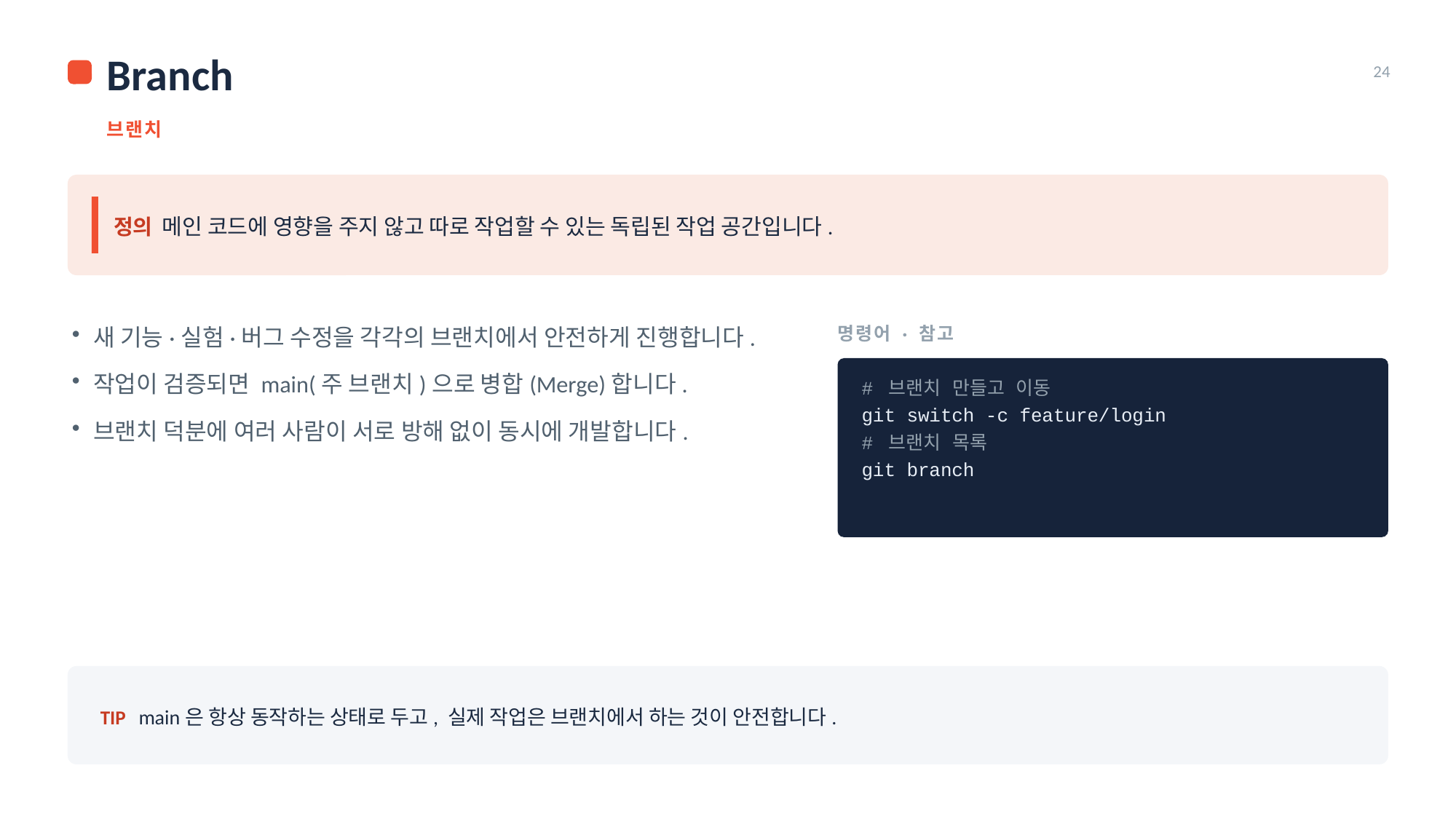

Branch
24

브랜치

정의  메인 코드에 영향을 주지 않고 따로 작업할 수 있는 독립된 작업 공간입니다.

명령어 · 참고
새 기능·실험·버그 수정을 각각의 브랜치에서 안전하게 진행합니다.
작업이 검증되면 main(주 브랜치)으로 병합(Merge)합니다.
브랜치 덕분에 여러 사람이 서로 방해 없이 동시에 개발합니다.

# 브랜치 만들고 이동
git switch -c feature/login
# 브랜치 목록
git branch

TIP   main은 항상 동작하는 상태로 두고, 실제 작업은 브랜치에서 하는 것이 안전합니다.